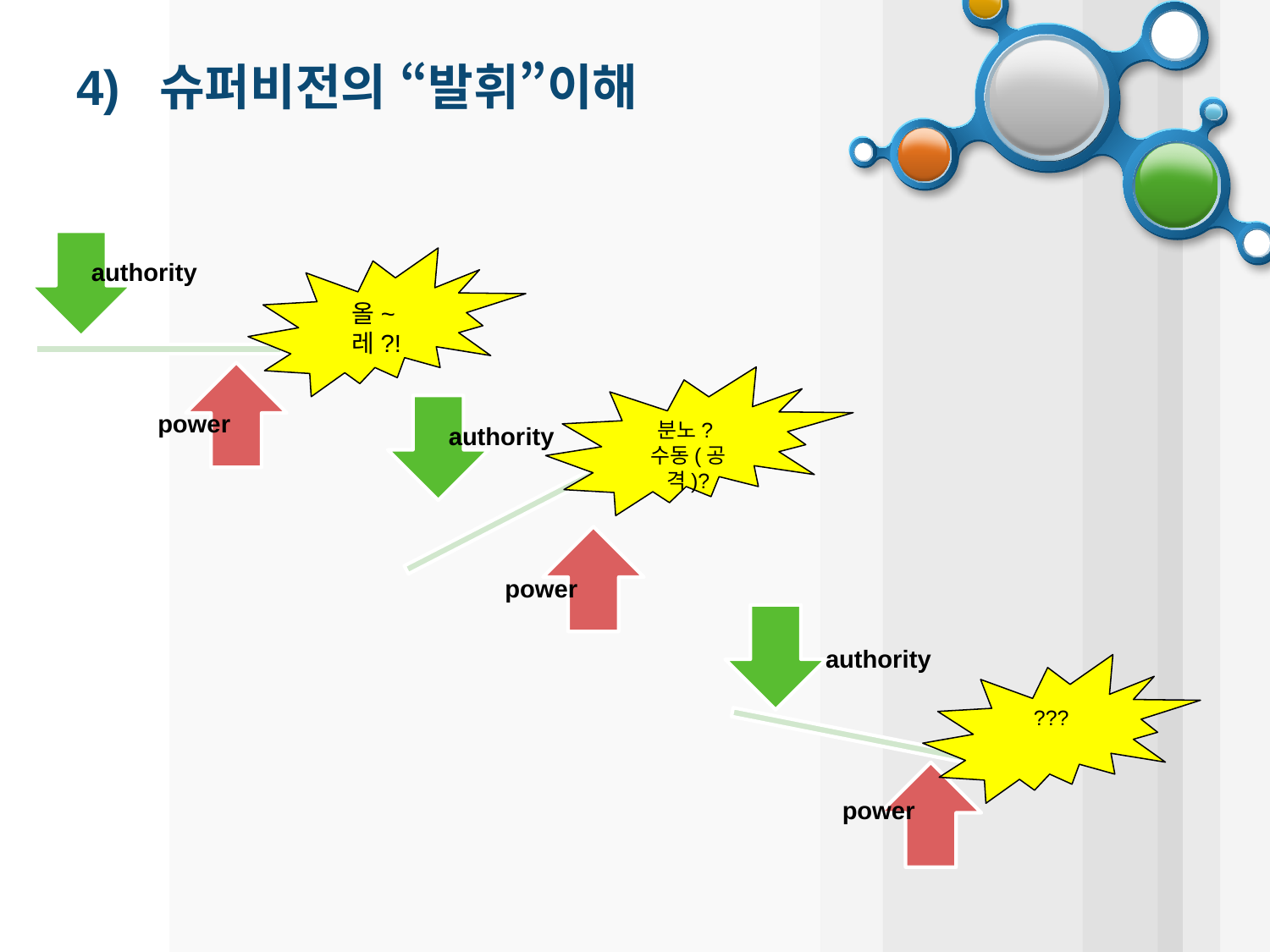

# 4)  슈퍼비전의 “발휘”이해
authority
power
올~레?!
분노?  수동(공격)?
authority
power
authority
power
???